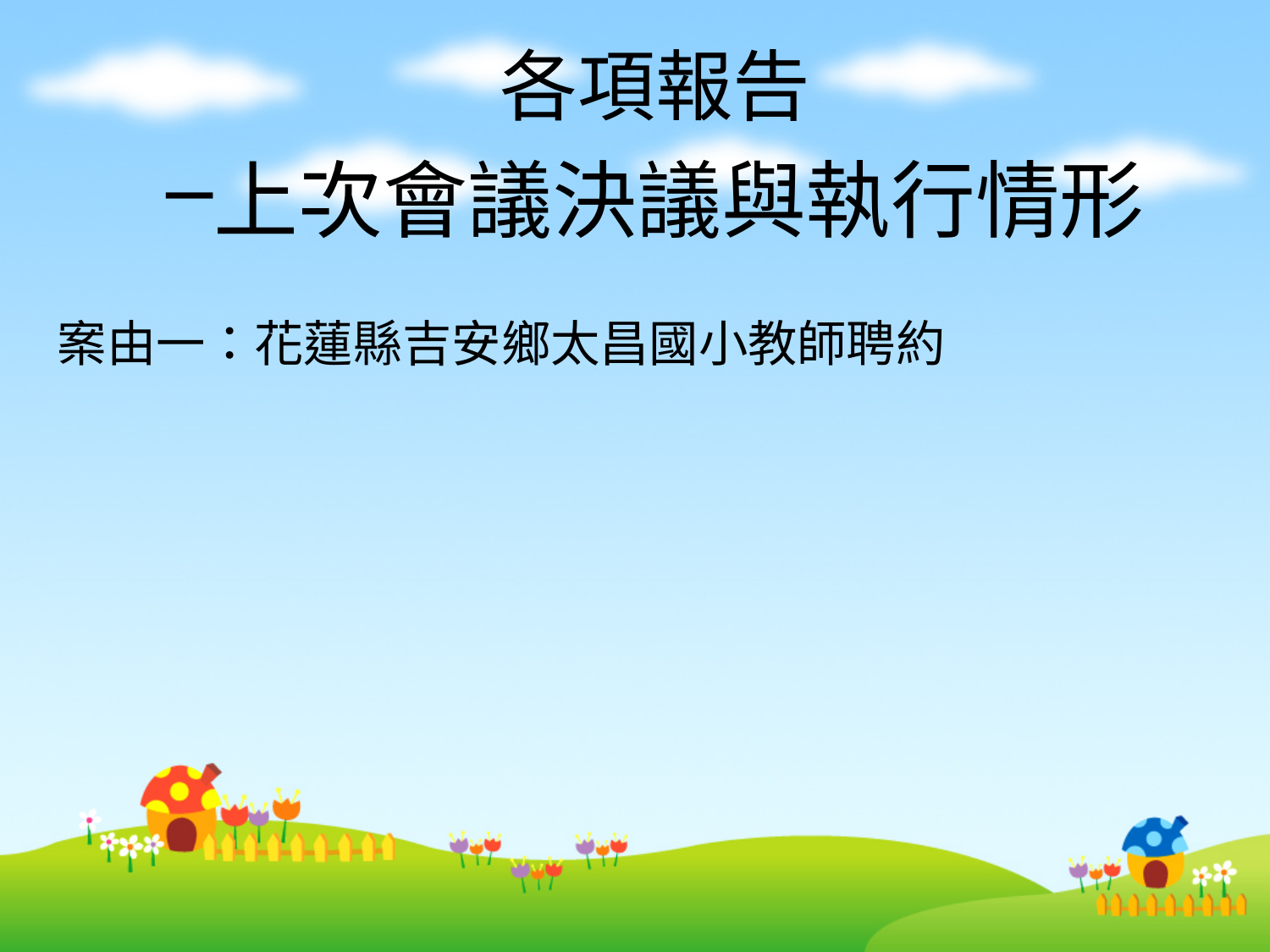

各項報告
上次會議決議與執行情形
案由一：花蓮縣吉安鄉太昌國小教師聘約